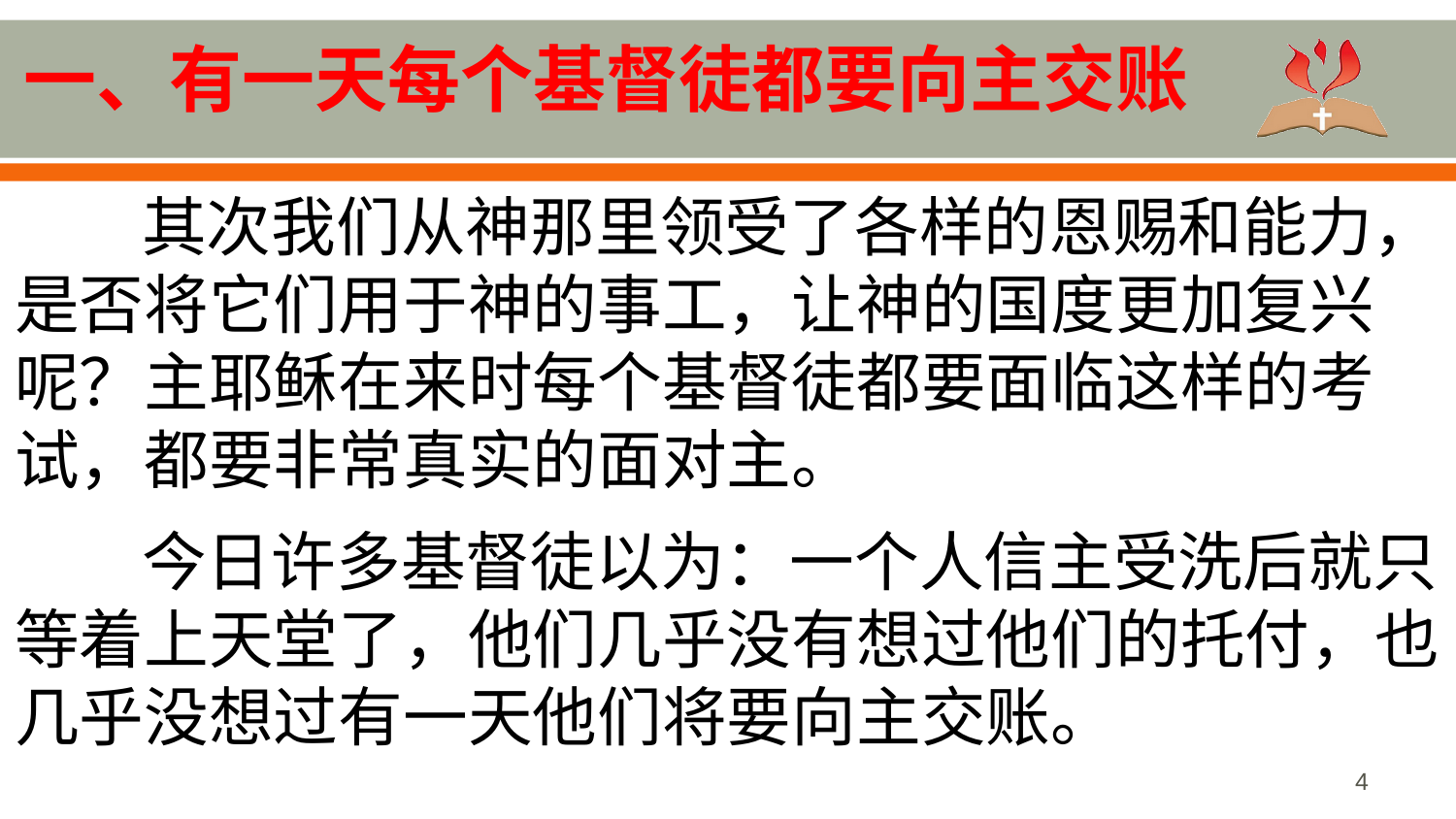

# 一、有一天每个基督徒都要向主交账
其次我们从神那里领受了各样的恩赐和能力，是否将它们用于神的事工，让神的国度更加复兴呢？主耶稣在来时每个基督徒都要面临这样的考试，都要非常真实的面对主。
今日许多基督徒以为：一个人信主受洗后就只等着上天堂了，他们几乎没有想过他们的托付，也几乎没想过有一天他们将要向主交账。

4